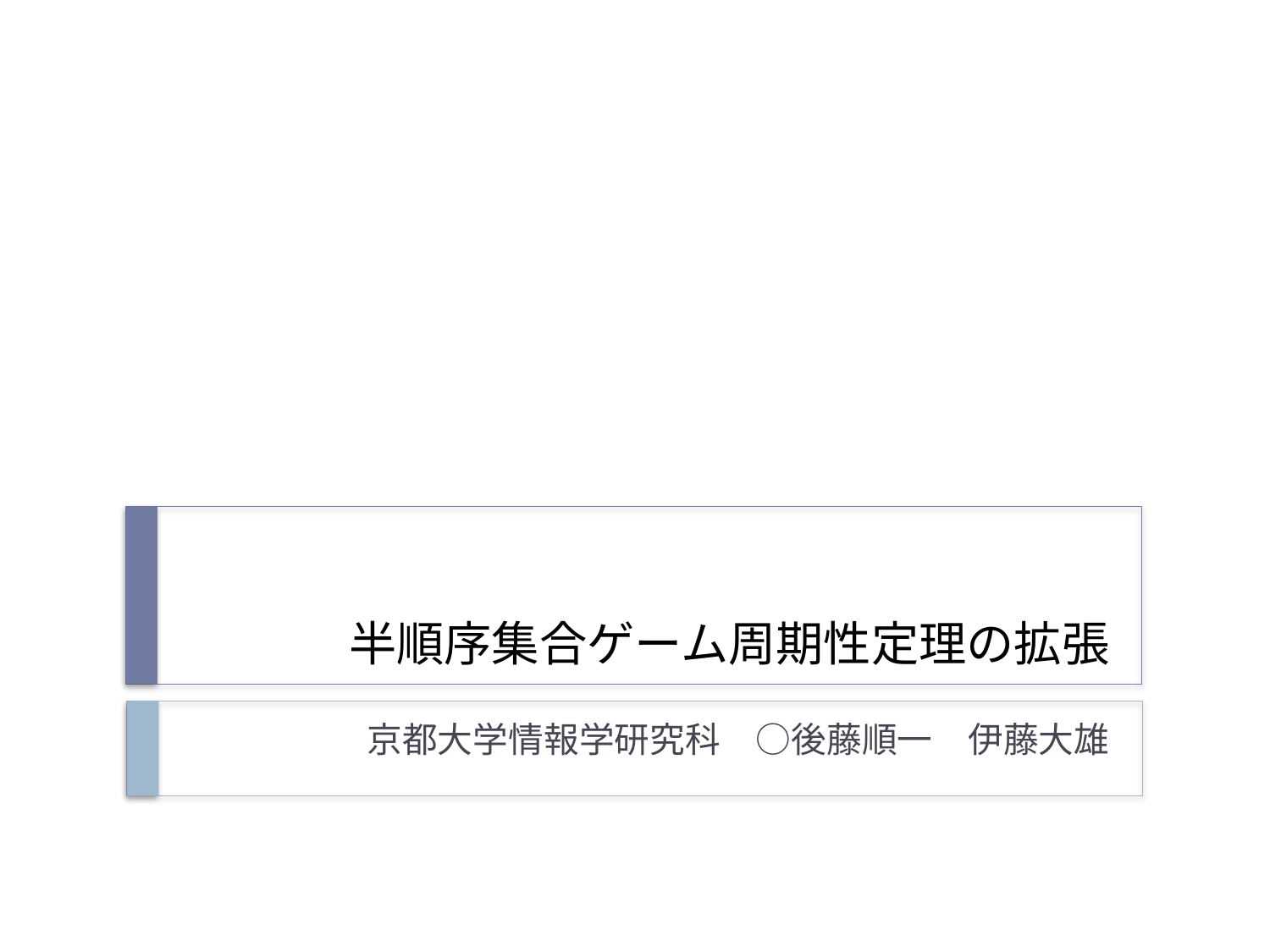

# 半順序集合ゲーム周期性定理の拡張
京都大学情報学研究科　○後藤順一　伊藤大雄